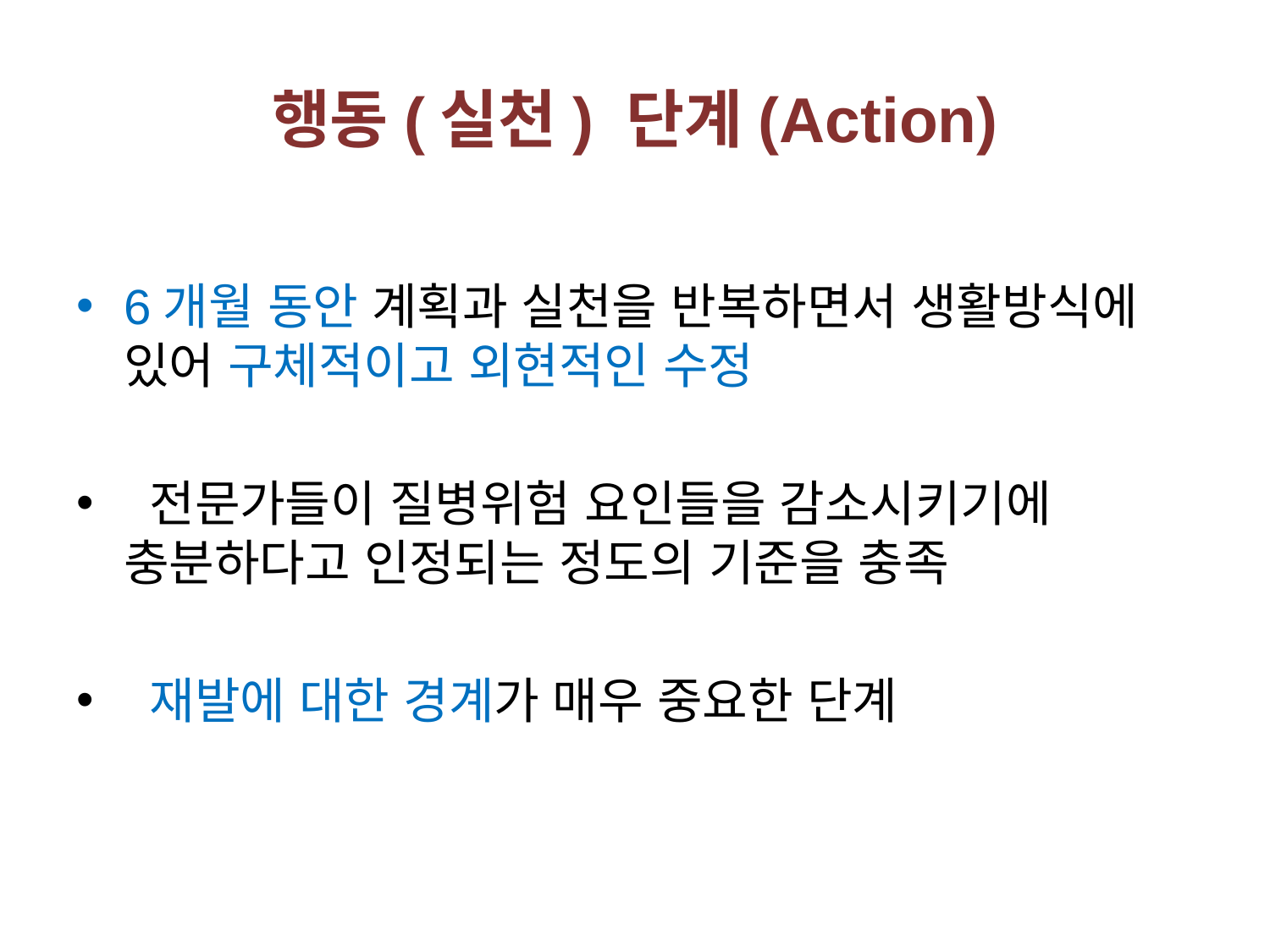

# 행동(실천) 단계(Action)
6개월 동안 계획과 실천을 반복하면서 생활방식에 있어 구체적이고 외현적인 수정

 전문가들이 질병위험 요인들을 감소시키기에 충분하다고 인정되는 정도의 기준을 충족

 재발에 대한 경계가 매우 중요한 단계